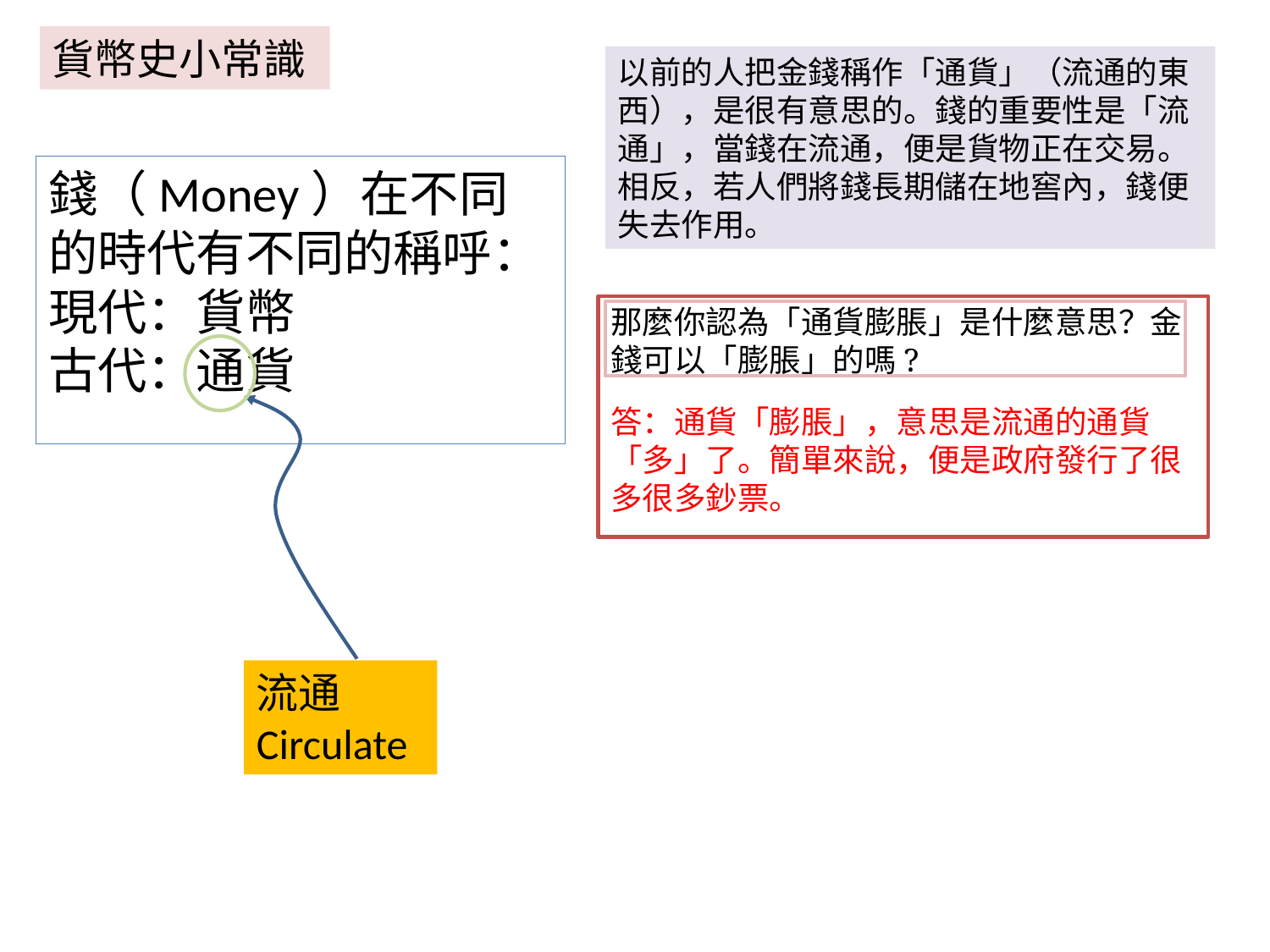

貨幣史小常識
以前的人把金錢稱作「通貨」（流通的東西），是很有意思的。錢的重要性是「流通」，當錢在流通，便是貨物正在交易。相反，若人們將錢長期儲在地窖內，錢便失去作用。
錢（Money）在不同的時代有不同的稱呼：
現代：貨幣
古代：通貨

那麼你認為「通貨膨脹」是什麼意思？金錢可以「膨脹」的嗎?

答：通貨「膨脹」，意思是流通的通貨「多」了。簡單來說，便是政府發行了很多很多鈔票。
流通Circulate